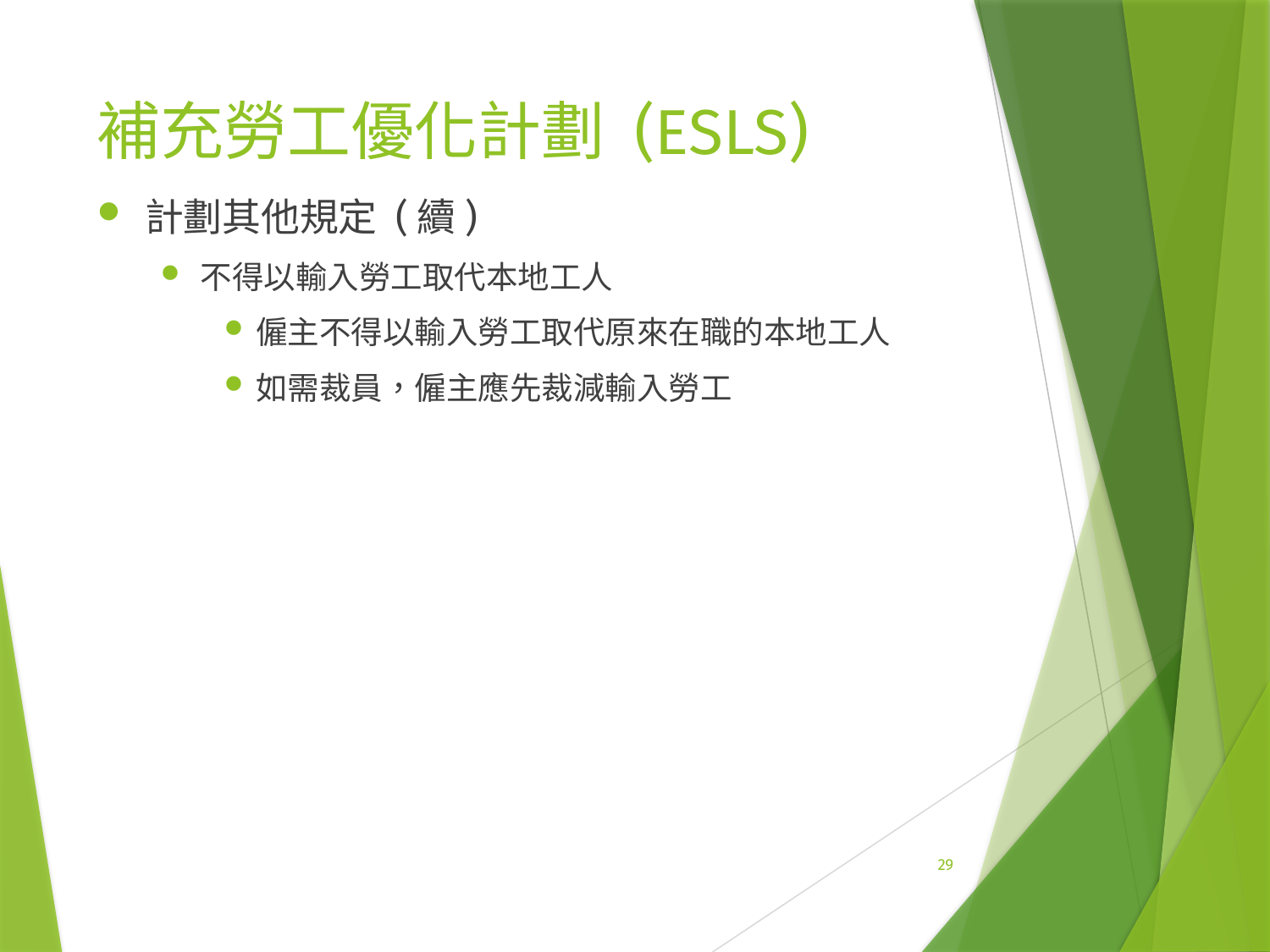

# 補充勞工優化計劃 (ESLS)
計劃其他規定 (續)
不得以輸入勞工取代本地工人
僱主不得以輸入勞工取代原來在職的本地工人
如需裁員，僱主應先裁減輸入勞工

29